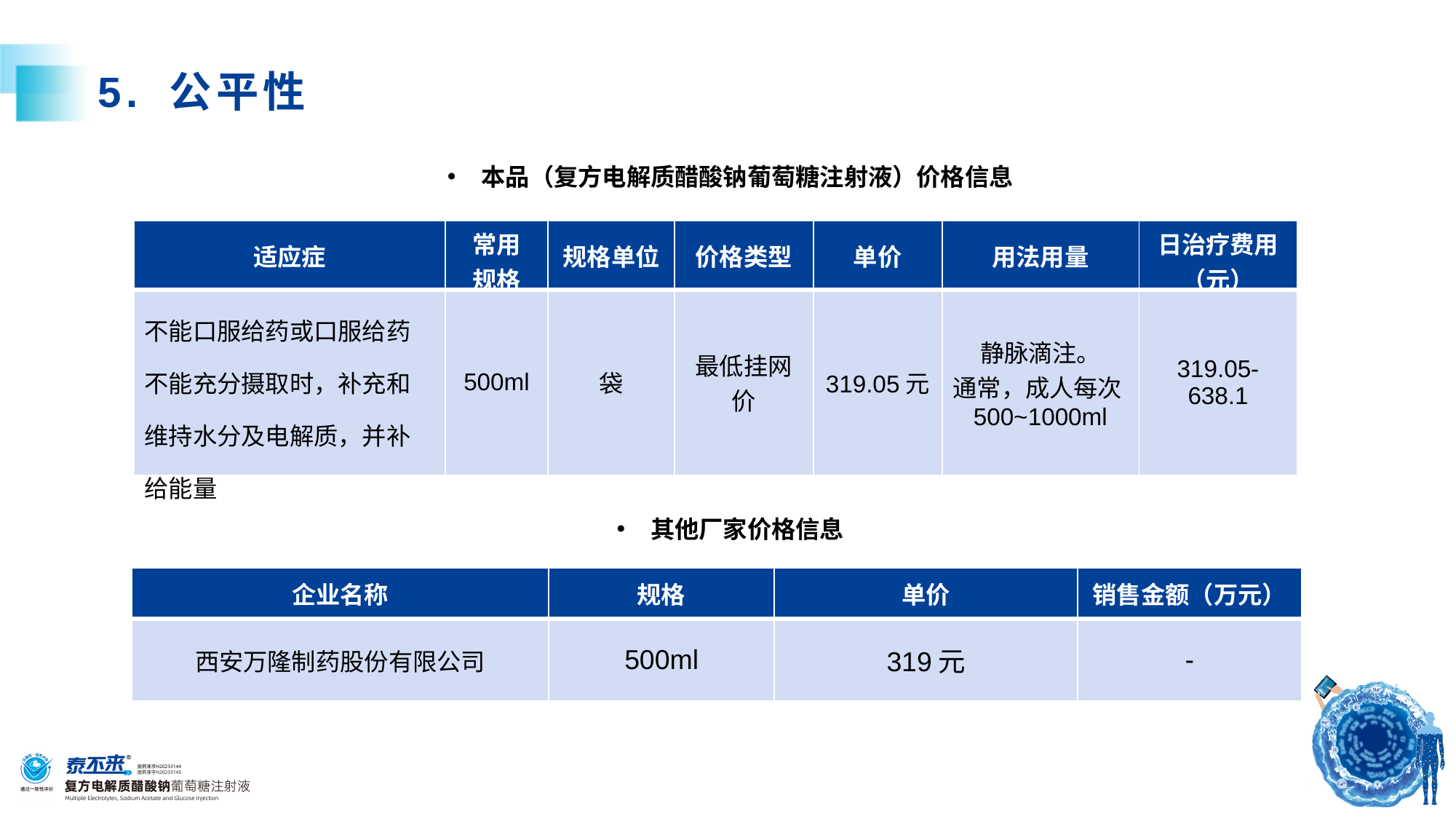

# 5. 公平性
本品（复方电解质醋酸钠葡萄糖注射液）价格信息
| 适应症 | 常用 规格 | 规格单位 | 价格类型 | 单价 | 用法用量 | 日治疗费用（元） |
| --- | --- | --- | --- | --- | --- | --- |
| 不能口服给药或口服给药不能充分摄取时，补充和维持水分及电解质，并补给能量 | 500ml | 袋 | 最低挂网价 | 319.05元 | 静脉滴注。 通常，成人每次500~1000ml | 319.05-638.1 |
其他厂家价格信息
| 企业名称 | 规格 | 单价 | 销售金额（万元） |
| --- | --- | --- | --- |
| 西安万隆制药股份有限公司 | 500ml | 319元 | - |